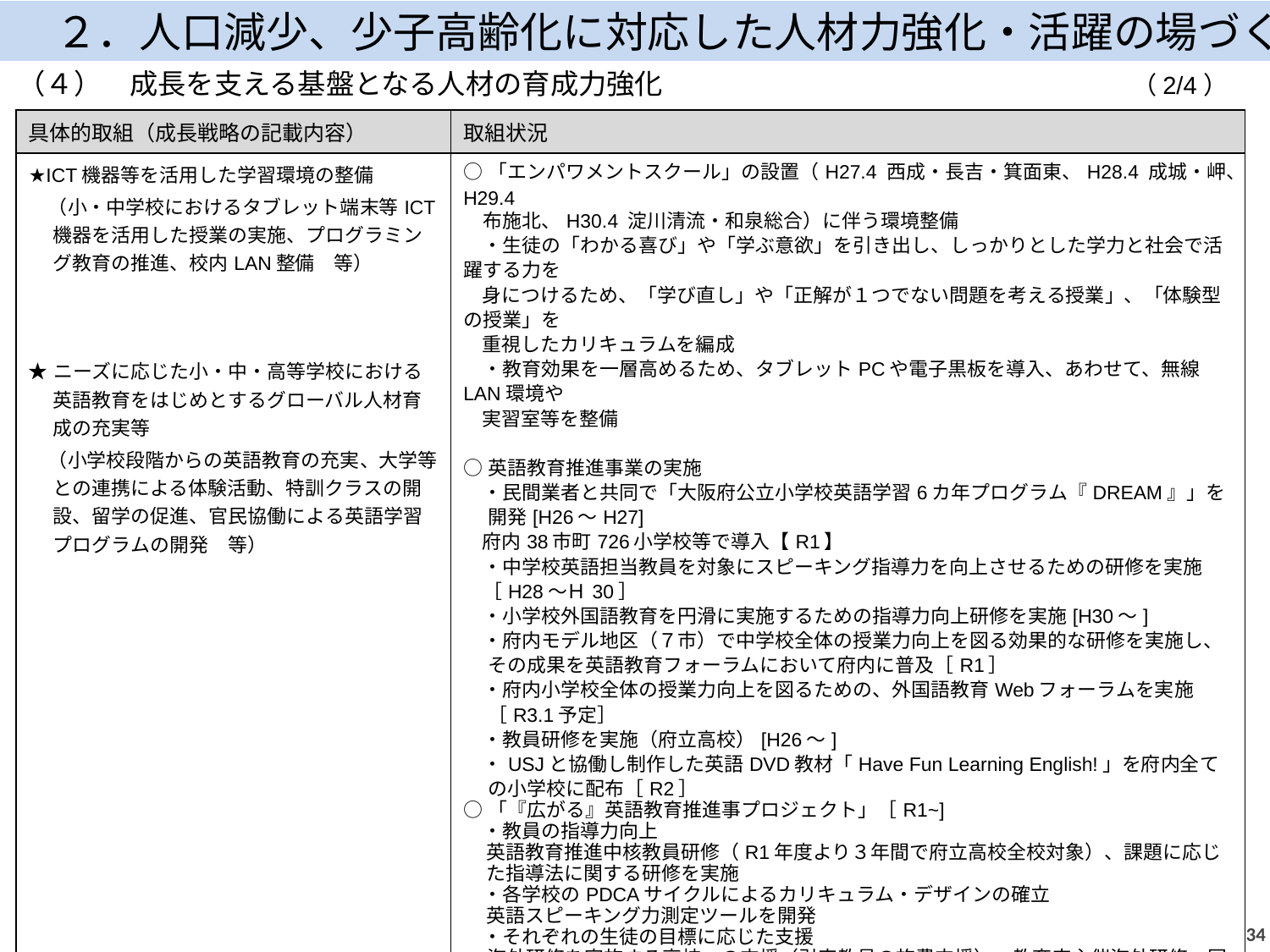

２．人口減少、少子高齢化に対応した人材力強化・活躍の場づくり
（４）　成長を支える基盤となる人材の育成力強化
（2/4）
| 具体的取組（成長戦略の記載内容） | 取組状況 |
| --- | --- |
| ★ICT機器等を活用した学習環境の整備 　（小・中学校におけるタブレット端末等ICT機器を活用した授業の実施、プログラミング教育の推進、校内LAN整備　等） ★ニーズに応じた小・中・高等学校における英語教育をはじめとするグローバル人材育成の充実等 　（小学校段階からの英語教育の充実、大学等との連携による体験活動、特訓クラスの開設、留学の促進、官民協働による英語学習プログラムの開発　等） | ○「エンパワメントスクール」の設置（H27.4 西成・長吉・箕面東、H28.4 成城・岬、H29.4 　布施北、H30.4 淀川清流・和泉総合）に伴う環境整備 　・生徒の「わかる喜び」や「学ぶ意欲」を引き出し、しっかりとした学力と社会で活躍する力を 身につけるため、「学び直し」や「正解が１つでない問題を考える授業」、「体験型の授業」を 重視したカリキュラムを編成 　・教育効果を一層高めるため、タブレットPCや電子黒板を導入、あわせて、無線LAN環境や 実習室等を整備　 ○英語教育推進事業の実施 　・民間業者と共同で「大阪府公立小学校英語学習6カ年プログラム『DREAM』」を開発[H26～H27] 府内38市町726小学校等で導入【R1】 　・中学校英語担当教員を対象にスピーキング指導力を向上させるための研修を実施 　［H28～Ｈ30］ 　・小学校外国語教育を円滑に実施するための指導力向上研修を実施[H30～] 　・府内モデル地区（７市）で中学校全体の授業力向上を図る効果的な研修を実施し、その成果を英語教育フォーラムにおいて府内に普及［R1］ 　・府内小学校全体の授業力向上を図るための、外国語教育Webフォーラムを実施［R3.1予定］ 　・教員研修を実施（府立高校）[H26～] 　・USJと協働し制作した英語DVD教材「Have Fun Learning English!」を府内全ての小学校に配布［R2］ ○「『広がる』英語教育推進事プロジェクト」［R1~] 　・教員の指導力向上 英語教育推進中核教員研修（R1年度より３年間で府立高校全校対象）、課題に応じた指導法に関する研修を実施 　・各学校のPDCAサイクルによるカリキュラム・デザインの確立 英語スピーキング力測定ツールを開発 　・それぞれの生徒の目標に応じた支援 海外研修を実施する高校への支援（引率教員の旅費支援）、教育庁主催海外研修・国内研修、留学経費の支援（保護者の負担軽減）を実施　　　　　 ○大阪市英語イノベーション事業（「小学校低学年からの英語教育」、ネイティブ・スピーカーを 活用した生きた英語や多様な文化に触れる機会の拡充　等）[H25～] |
34